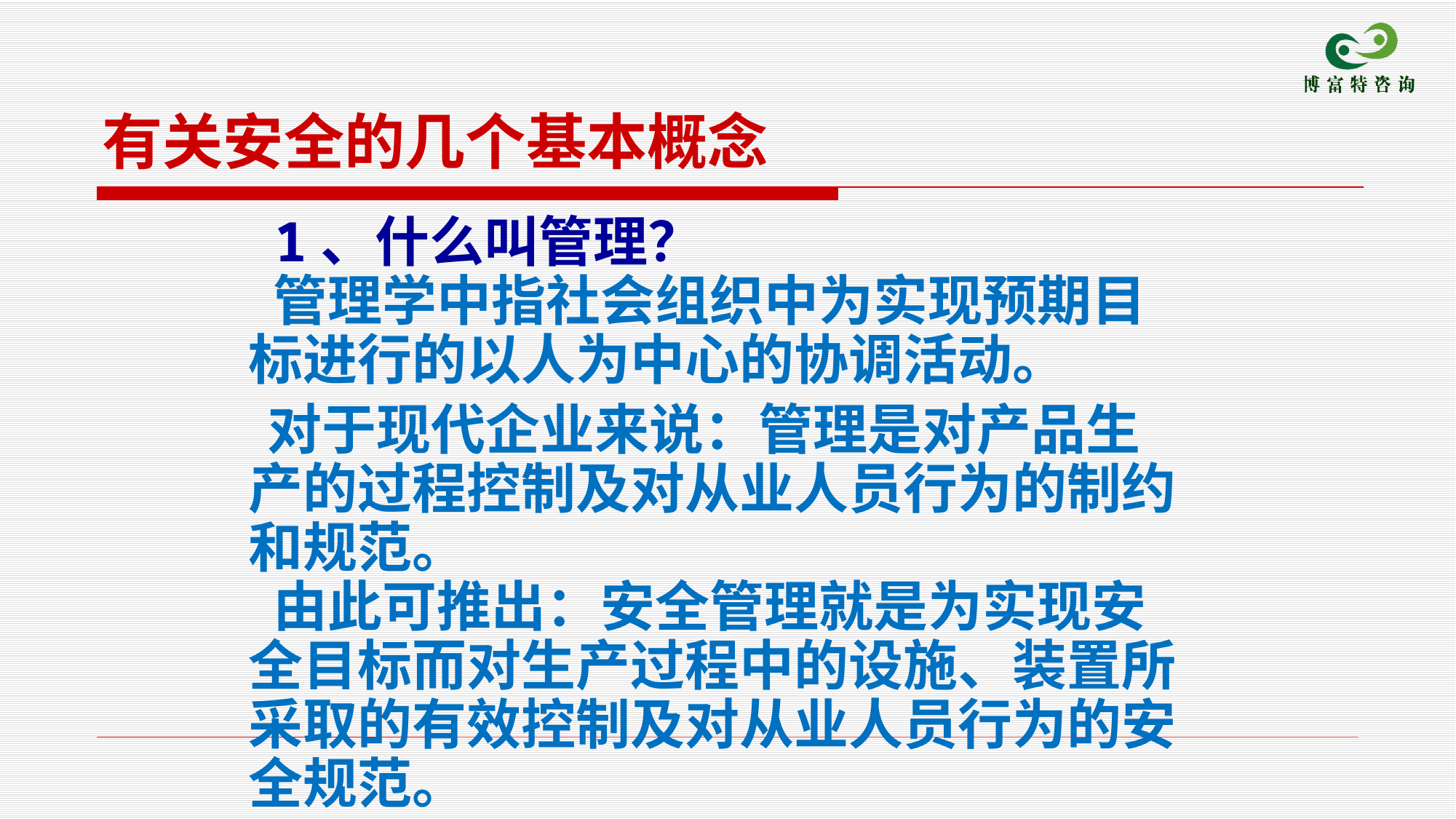

有关安全的几个基本概念
   1、什么叫管理？
  管理学中指社会组织中为实现预期目标进行的以人为中心的协调活动。
     对于现代企业来说：管理是对产品生产的过程控制及对从业人员行为的制约和规范。
  由此可推出：安全管理就是为实现安全目标而对生产过程中的设施、装置所采取的有效控制及对从业人员行为的安全规范。